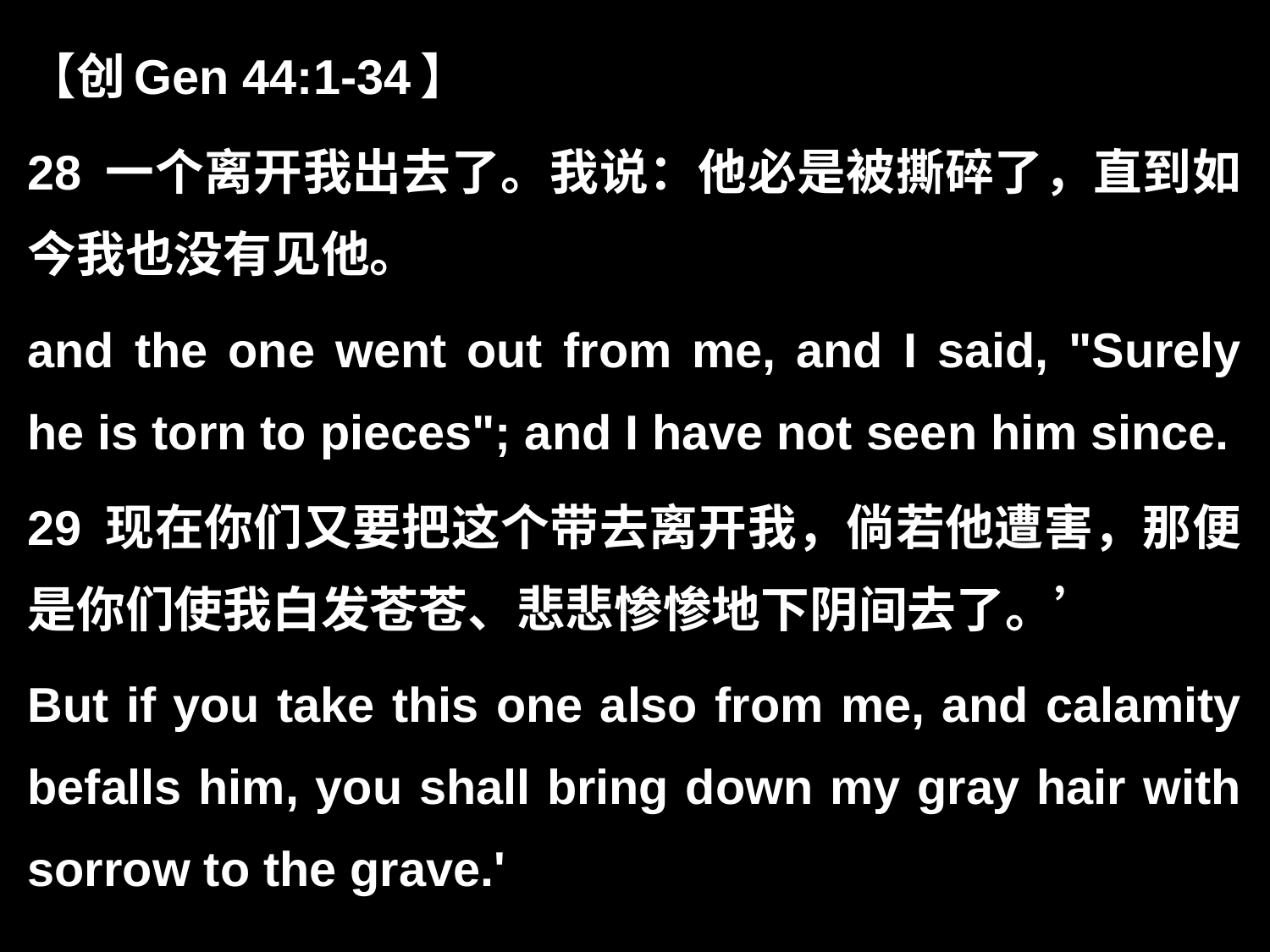

【创Gen 44:1-34】
28 一个离开我出去了。我说：他必是被撕碎了，直到如今我也没有见他。
and the one went out from me, and I said, "Surely he is torn to pieces"; and I have not seen him since.
29 现在你们又要把这个带去离开我，倘若他遭害，那便是你们使我白发苍苍、悲悲惨惨地下阴间去了。’
But if you take this one also from me, and calamity befalls him, you shall bring down my gray hair with sorrow to the grave.'